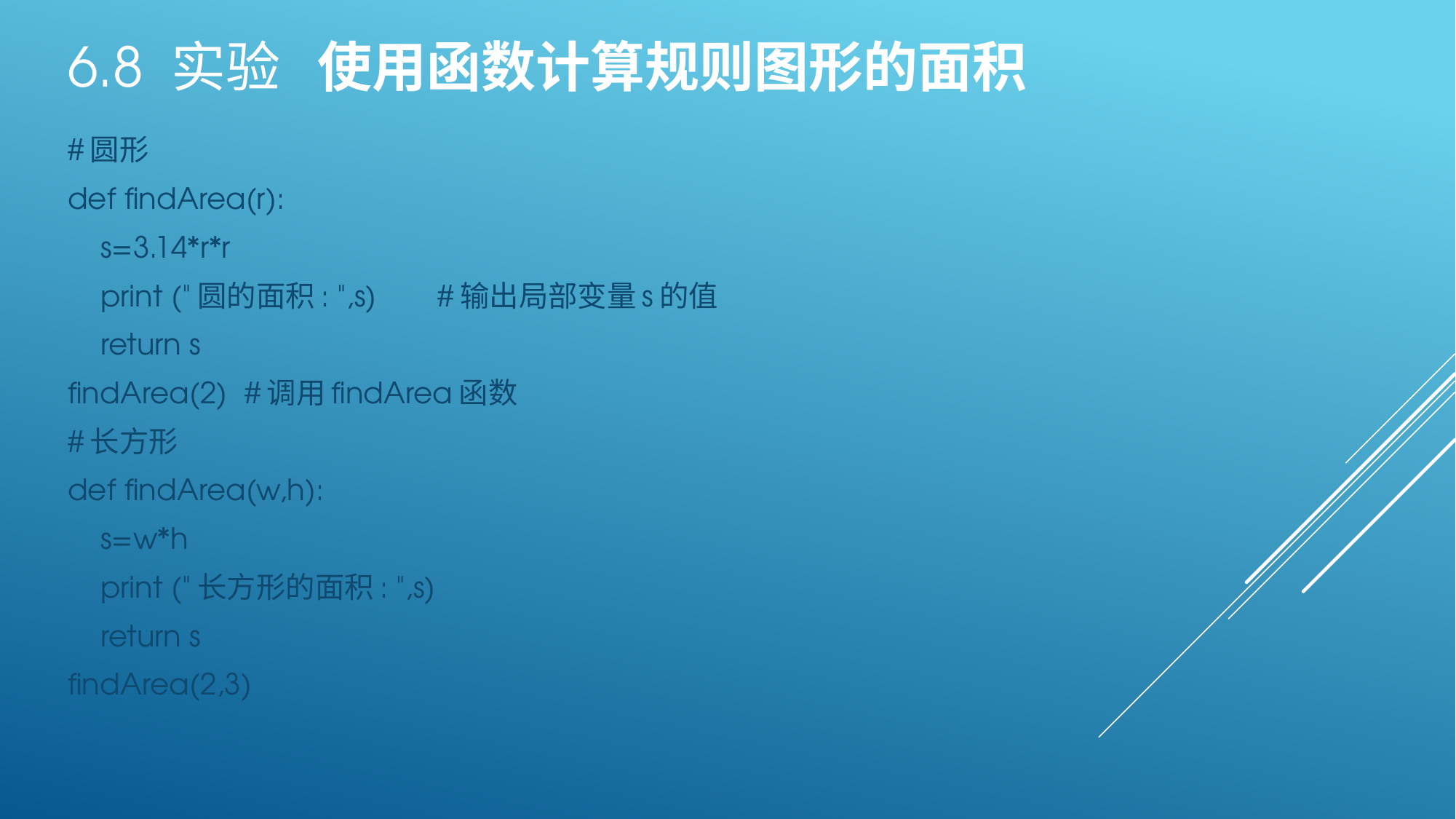

# 6.8 实验   使用函数计算规则图形的面积
#圆形
def findArea(r):
    s=3.14*r*r
    print ("圆的面积: ",s)	  #输出局部变量s的值
    return s
findArea(2)			#调用findArea函数
#长方形
def findArea(w,h):
    s=w*h
    print ("长方形的面积: ",s)
    return s
findArea(2,3)